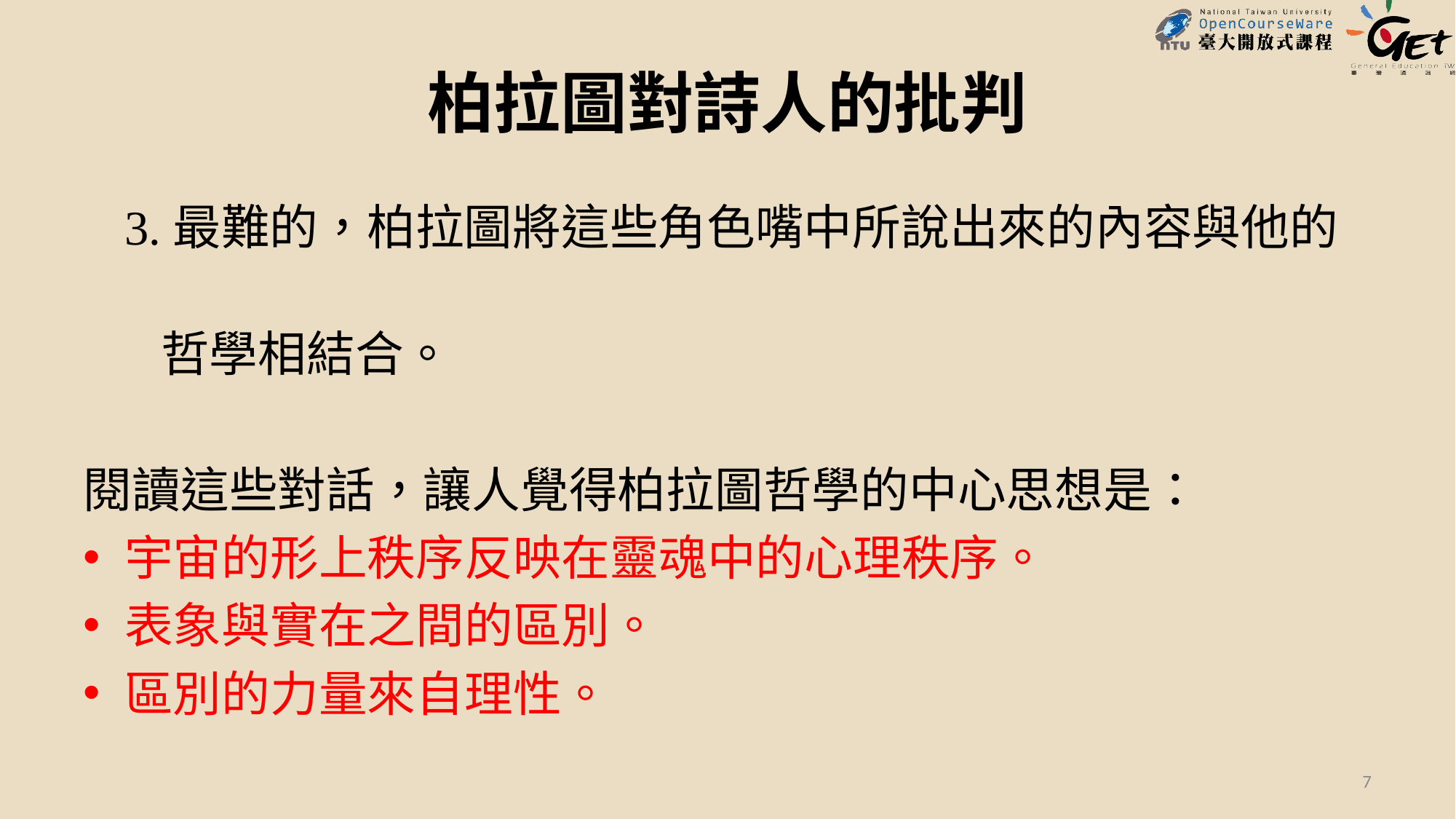

# 柏拉圖對詩人的批判
	3.最難的，柏拉圖將這些角色嘴中所說出來的內容與他的
      哲學相結合。

閱讀這些對話，讓人覺得柏拉圖哲學的中心思想是：
宇宙的形上秩序反映在靈魂中的心理秩序。
表象與實在之間的區別。
區別的力量來自理性。
7